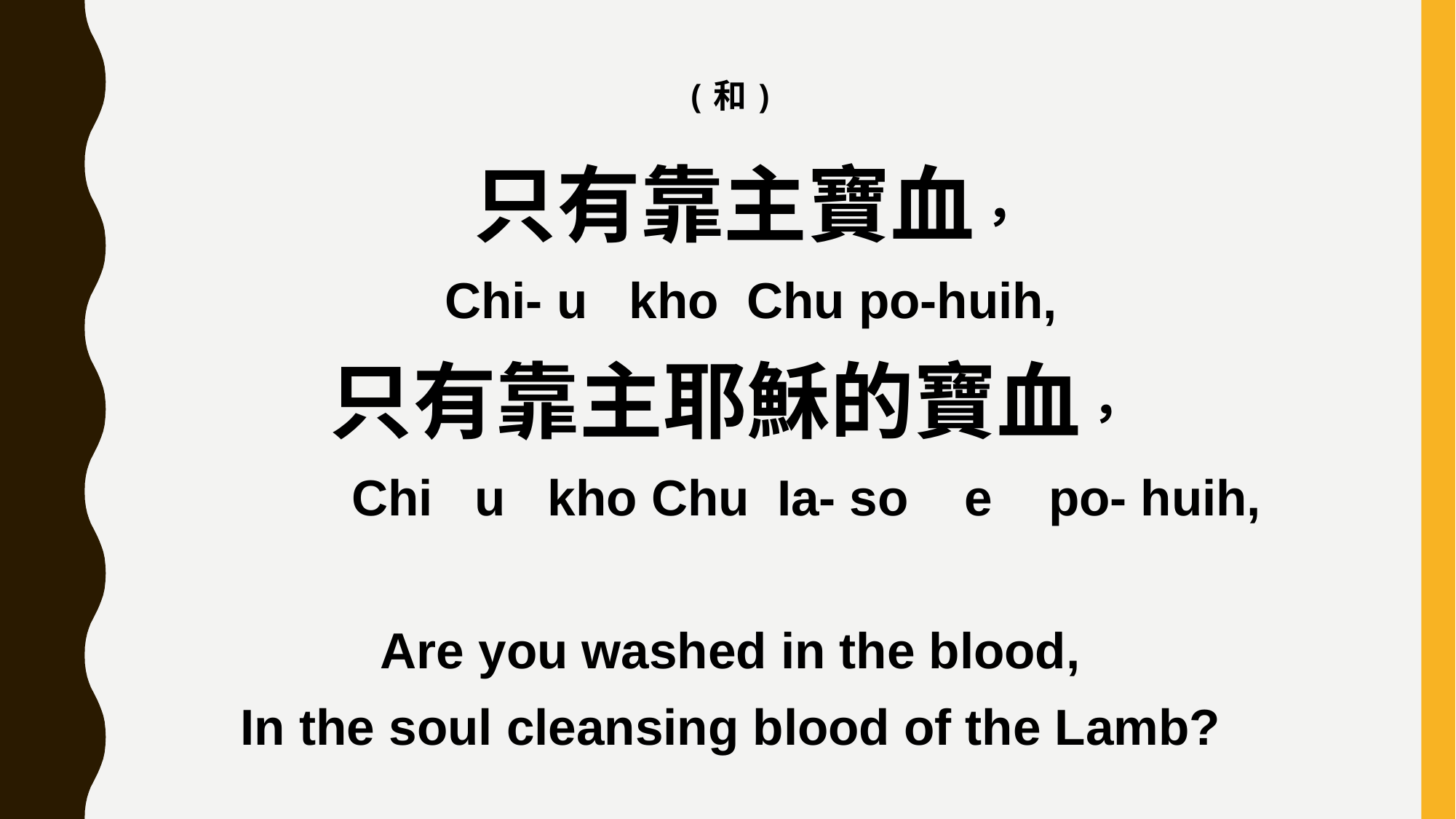

(和)
 只有靠主寶血，
   Chi- u   kho  Chu po-huih,
只有靠主耶穌的寶血，
           Chi   u   kho Chu  Ia- so    e    po- huih,

Are you washed in the blood,
In the soul cleansing blood of the Lamb?